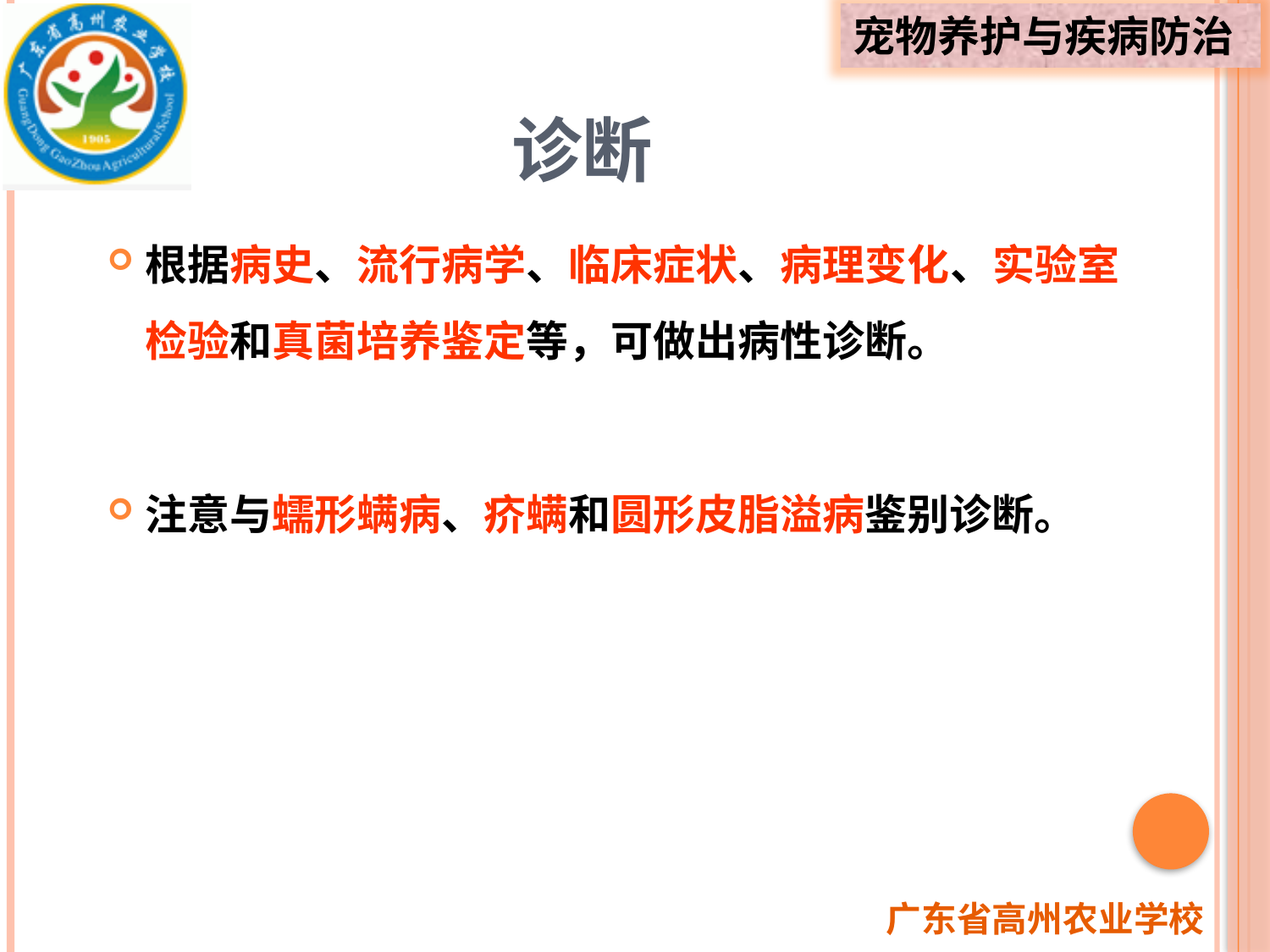

# 诊断
根据病史、流行病学、临床症状、病理变化、实验室检验和真菌培养鉴定等，可做出病性诊断。

注意与蠕形螨病、疥螨和圆形皮脂溢病鉴别诊断。